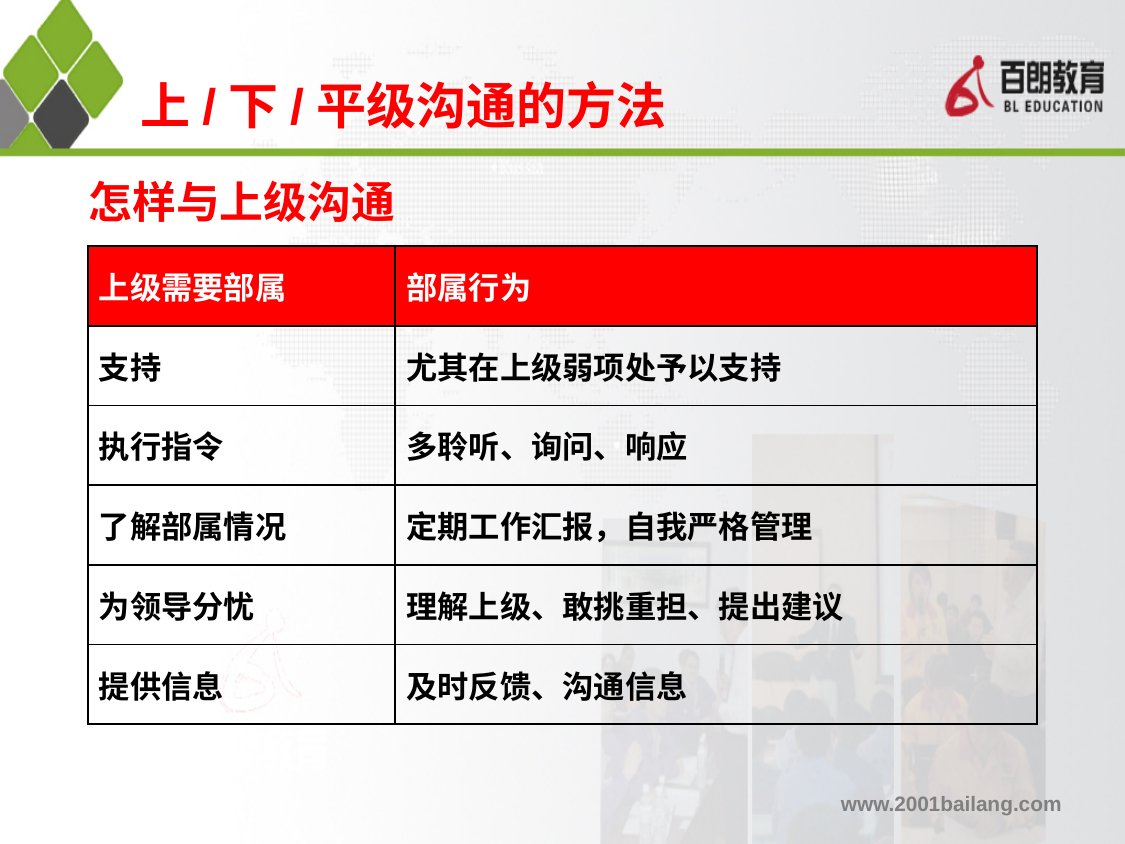

上/下/平级沟通的方法
怎样与上级沟通
| 上级需要部属 | 部属行为 |
| --- | --- |
| 支持 | 尤其在上级弱项处予以支持 |
| 执行指令 | 多聆听、询问、响应 |
| 了解部属情况 | 定期工作汇报，自我严格管理 |
| 为领导分忧 | 理解上级、敢挑重担、提出建议 |
| 提供信息 | 及时反馈、沟通信息 |